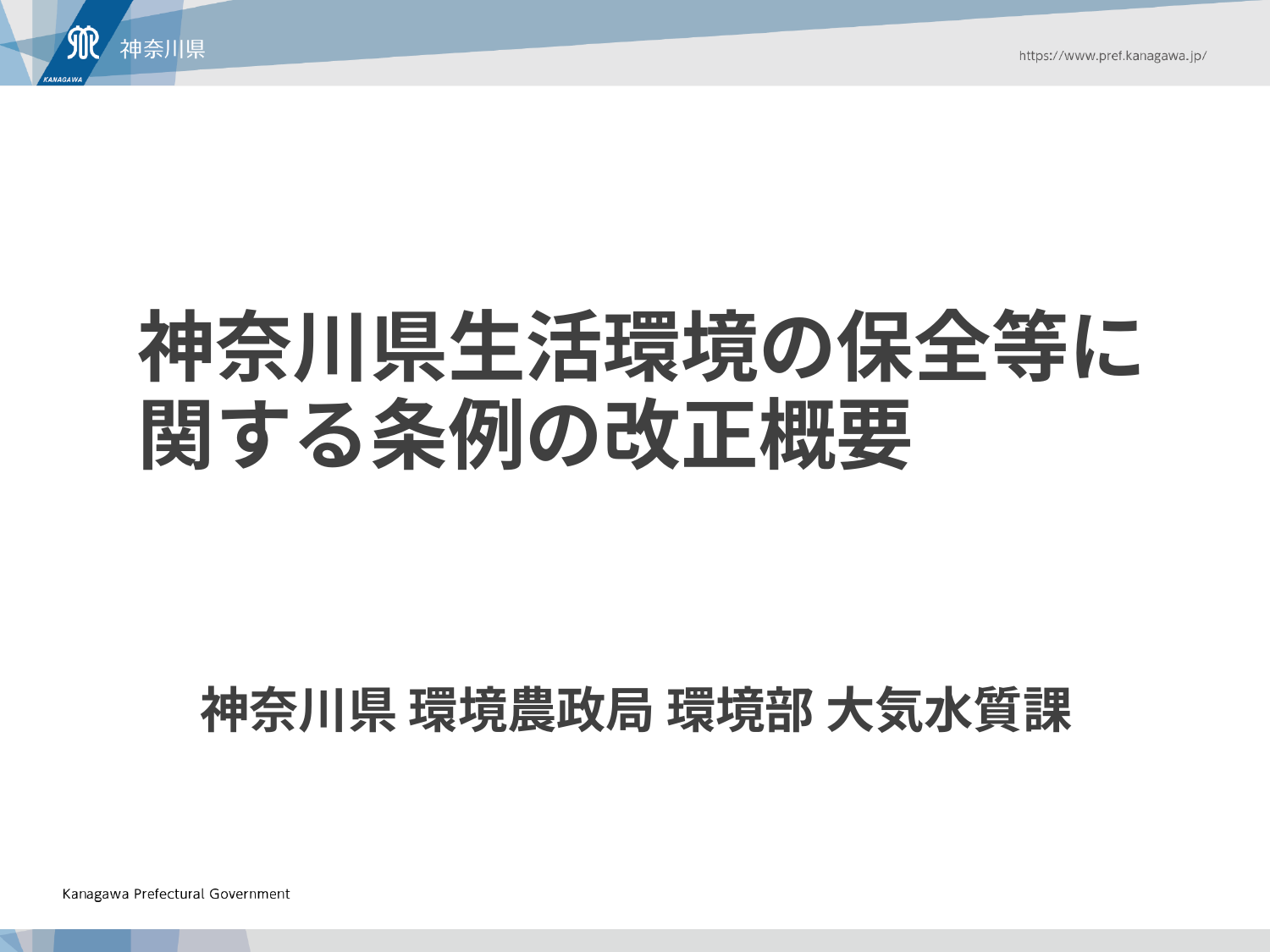

神奈川県生活環境の保全等に関する条例の改正概要
神奈川県 環境農政局 環境部 大気水質課